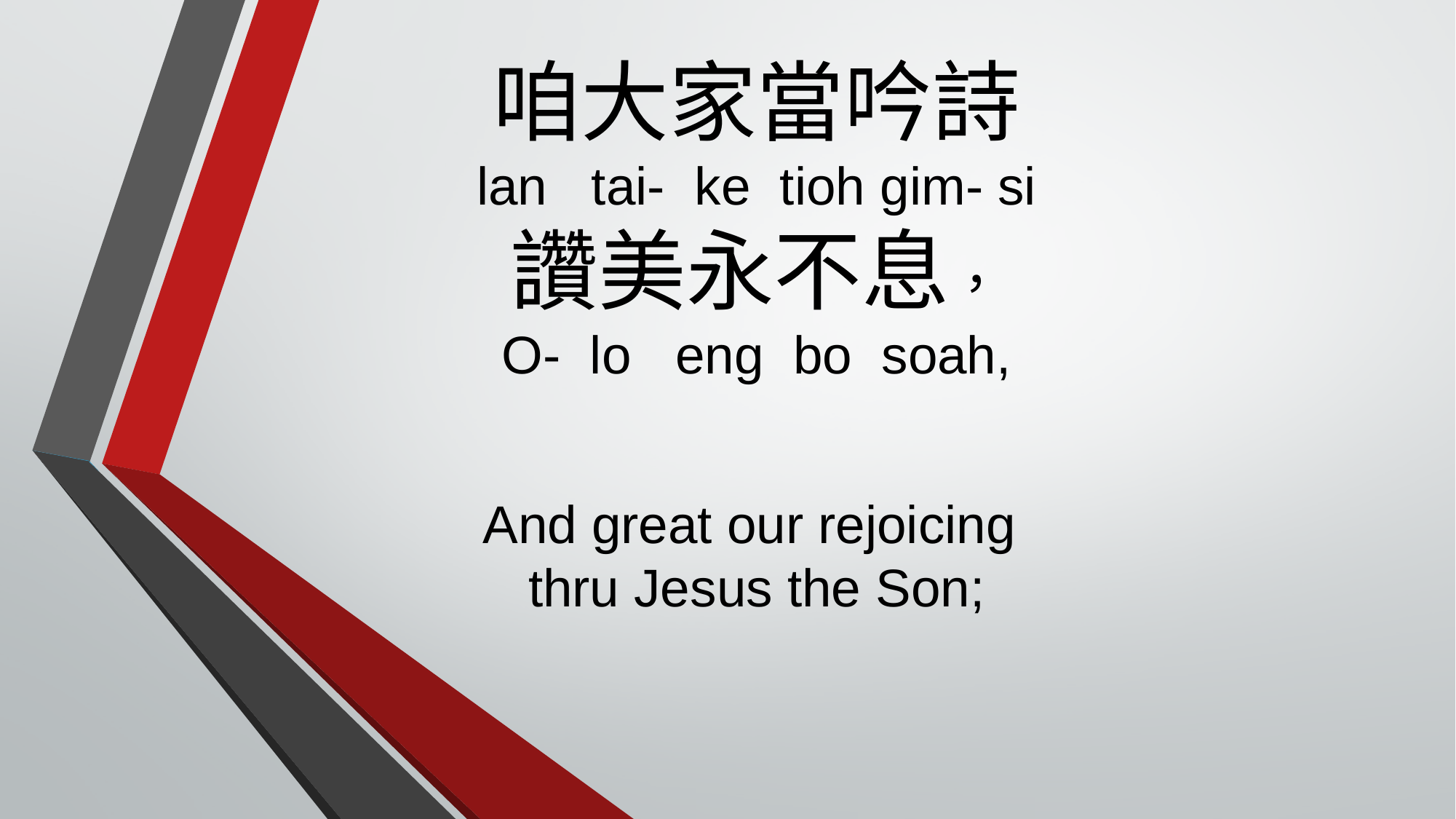

# 咱大家當吟詩 lan   tai-  ke  tioh gim- si 讚美永不息， O-  lo   eng  bo  soah, And great our rejoicing thru Jesus the Son;